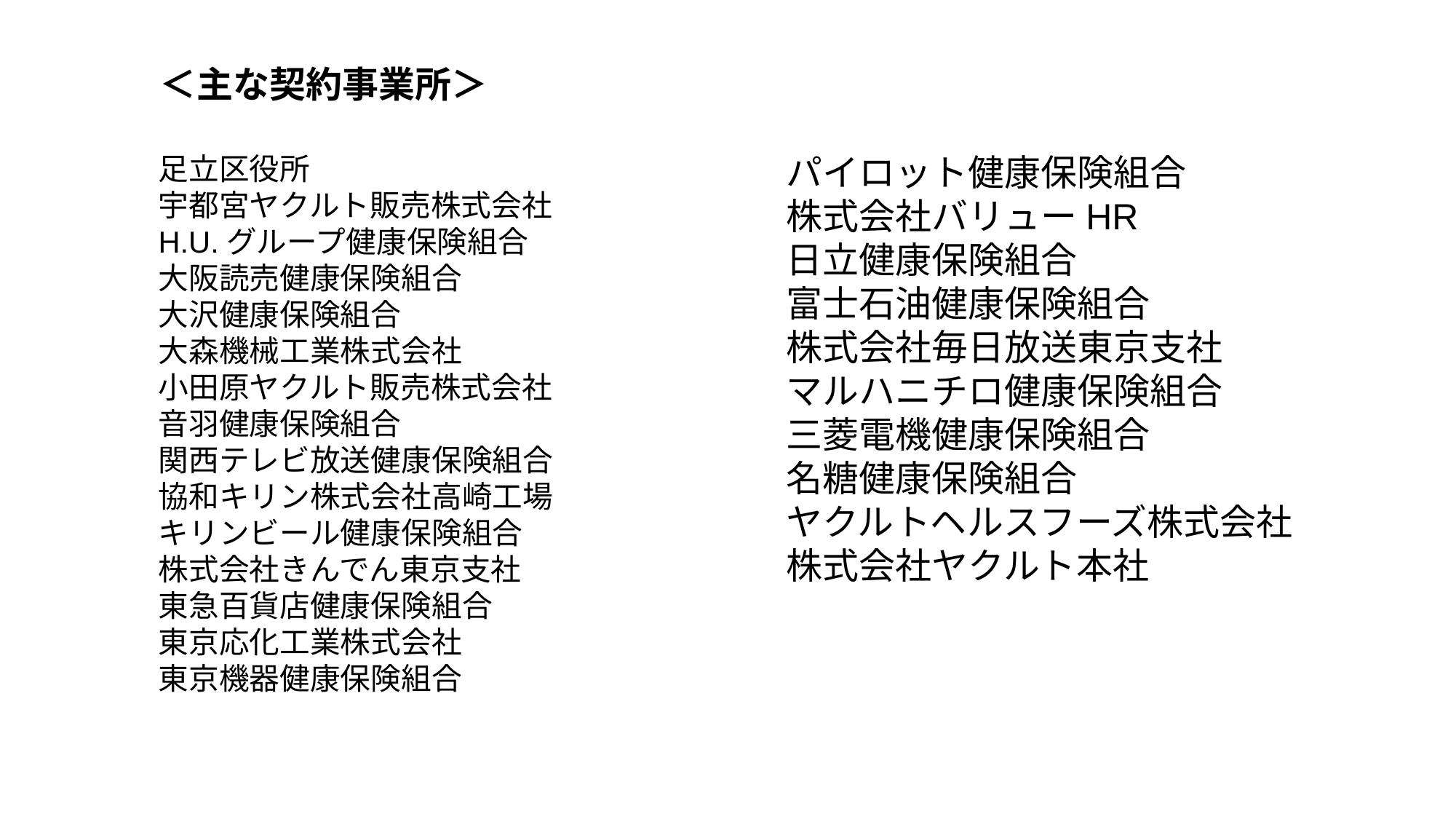

＜主な契約事業所＞

足立区役所
宇都宮ヤクルト販売株式会社
H.U.グループ健康保険組合
大阪読売健康保険組合
大沢健康保険組合
大森機械工業株式会社
小田原ヤクルト販売株式会社
音羽健康保険組合
関西テレビ放送健康保険組合
協和キリン株式会社高崎工場
キリンビール健康保険組合
株式会社きんでん東京支社
東急百貨店健康保険組合
東京応化工業株式会社
東京機器健康保険組合

パイロット健康保険組合
株式会社バリューHR
日立健康保険組合
富士石油健康保険組合
株式会社毎日放送東京支社
マルハニチロ健康保険組合
三菱電機健康保険組合
名糖健康保険組合
ヤクルトヘルスフーズ株式会社
株式会社ヤクルト本社